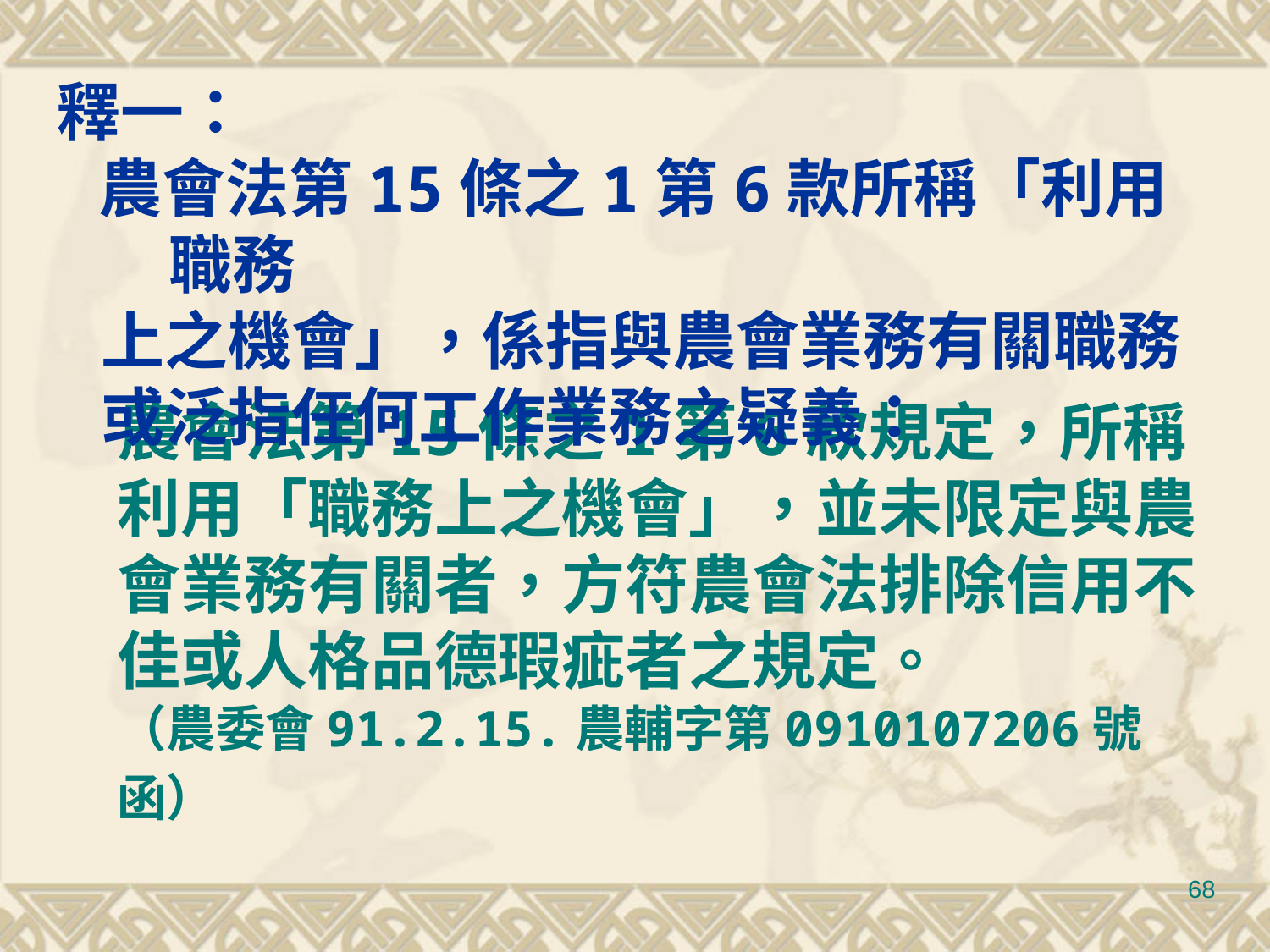

釋一：
  農會法第15條之1第6款所稱「利用職務
  上之機會」，係指與農會業務有關職務
  或泛指任何工作業務之疑義：
農會法第15條之1第6款規定，所稱利用「職務上之機會」，並未限定與農會業務有關者，方符農會法排除信用不佳或人格品德瑕疵者之規定。
（農委會91.2.15.農輔字第0910107206號函）
68